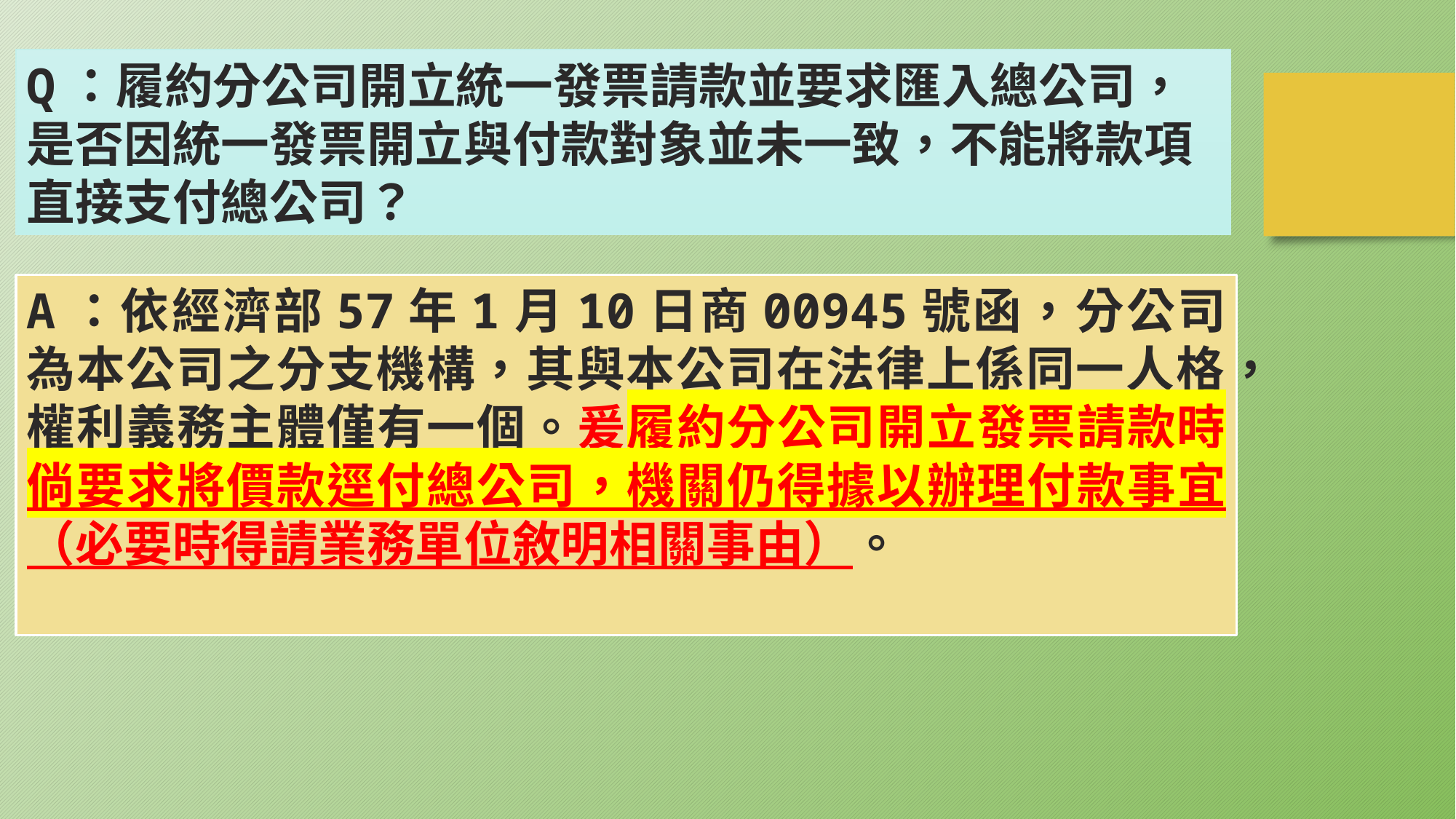

Q：履約分公司開立統一發票請款並要求匯入總公司，是否因統一發票開立與付款對象並未一致，不能將款項直接支付總公司？
A：依經濟部57年1月10日商00945號函，分公司為本公司之分支機構，其與本公司在法律上係同一人格，權利義務主體僅有一個。爰履約分公司開立發票請款時倘要求將價款逕付總公司，機關仍得據以辦理付款事宜（必要時得請業務單位敘明相關事由）。